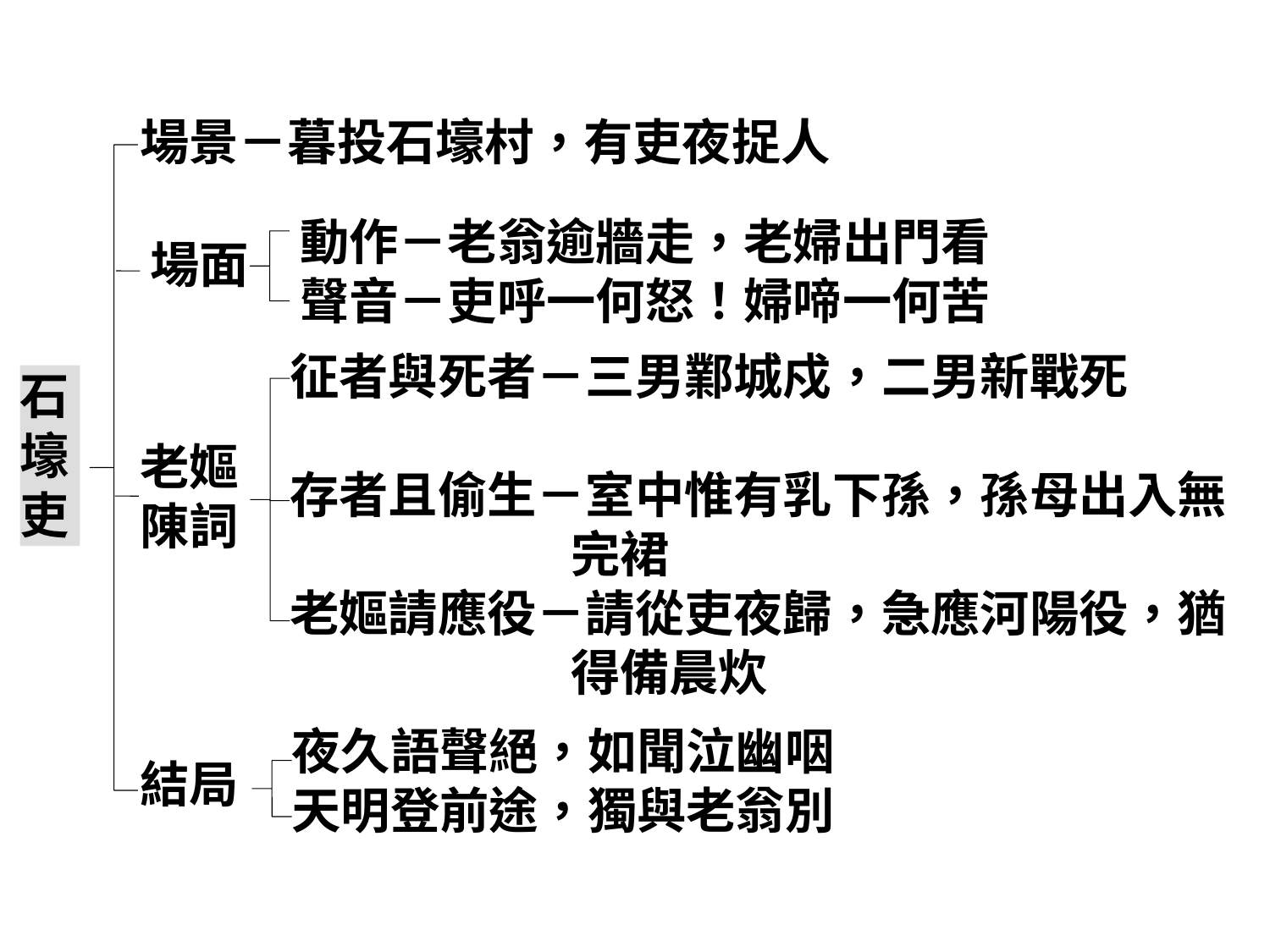

場景－暮投石壕村，有吏夜捉人

動作－老翁逾牆走，老婦出門看
聲音－吏呼一何怒！婦啼一何苦

場面

征者與死者－三男鄴城戍，二男新戰死

存者且偷生－室中惟有乳下孫，孫母出入無
                        完裙
老嫗請應役－請從吏夜歸，急應河陽役，猶
                        得備晨炊
石壕吏

老嫗陳詞

夜久語聲絕，如聞泣幽咽
天明登前途，獨與老翁別
結局